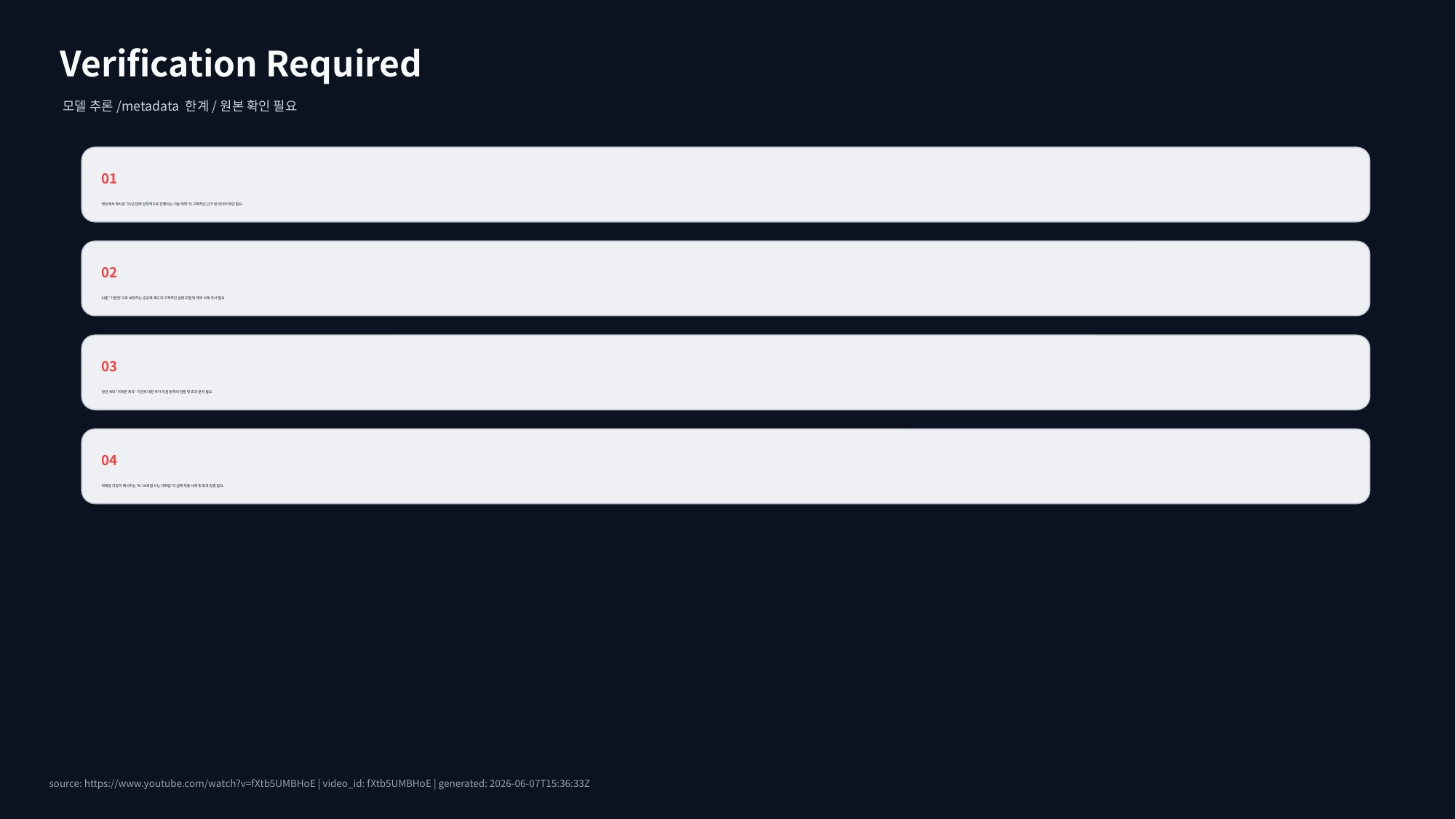

Verification Required
모델 추론/metadata 한계/원본 확인 필요

01
영상에서 제시된 '15년 만에 압축적으로 진행되는 기술 혁명'의 구체적인 근거 및 데이터 확인 필요.

02
AI를 '기본권'으로 보장하는 공공재 제도의 구체적인 실행 모델 및 해외 사례 조사 필요.

03
청년 세대 '거대한 계곡' 기간에 대한 국가 지원 정책의 현황 및 효과 분석 필요.

04
박태웅 의장이 제시하는 'AI 10배 잘 쓰는 대화법'의 실제 적용 사례 및 효과 검증 필요.
source: https://www.youtube.com/watch?v=fXtb5UMBHoE | video_id: fXtb5UMBHoE | generated: 2026-06-07T15:36:33Z